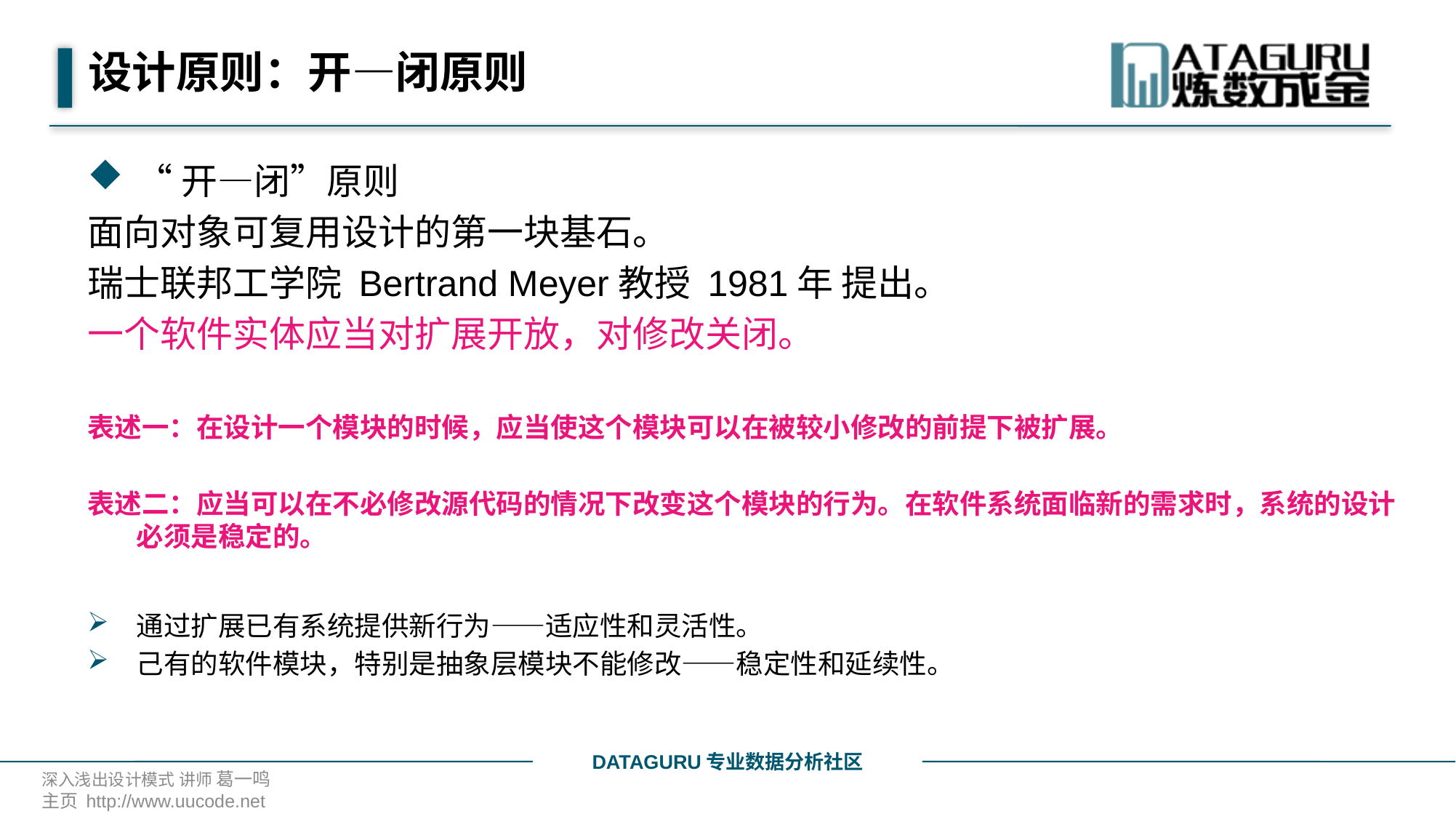

# 设计原则：开—闭原则
“开—闭”原则
面向对象可复用设计的第一块基石。
瑞士联邦工学院 Bertrand Meyer教授 1981年 提出。
一个软件实体应当对扩展开放，对修改关闭。

表述一：在设计一个模块的时候，应当使这个模块可以在被较小修改的前提下被扩展。

表述二：应当可以在不必修改源代码的情况下改变这个模块的行为。在软件系统面临新的需求时，系统的设计必须是稳定的。

通过扩展已有系统提供新行为——适应性和灵活性。
己有的软件模块，特别是抽象层模块不能修改——稳定性和延续性。